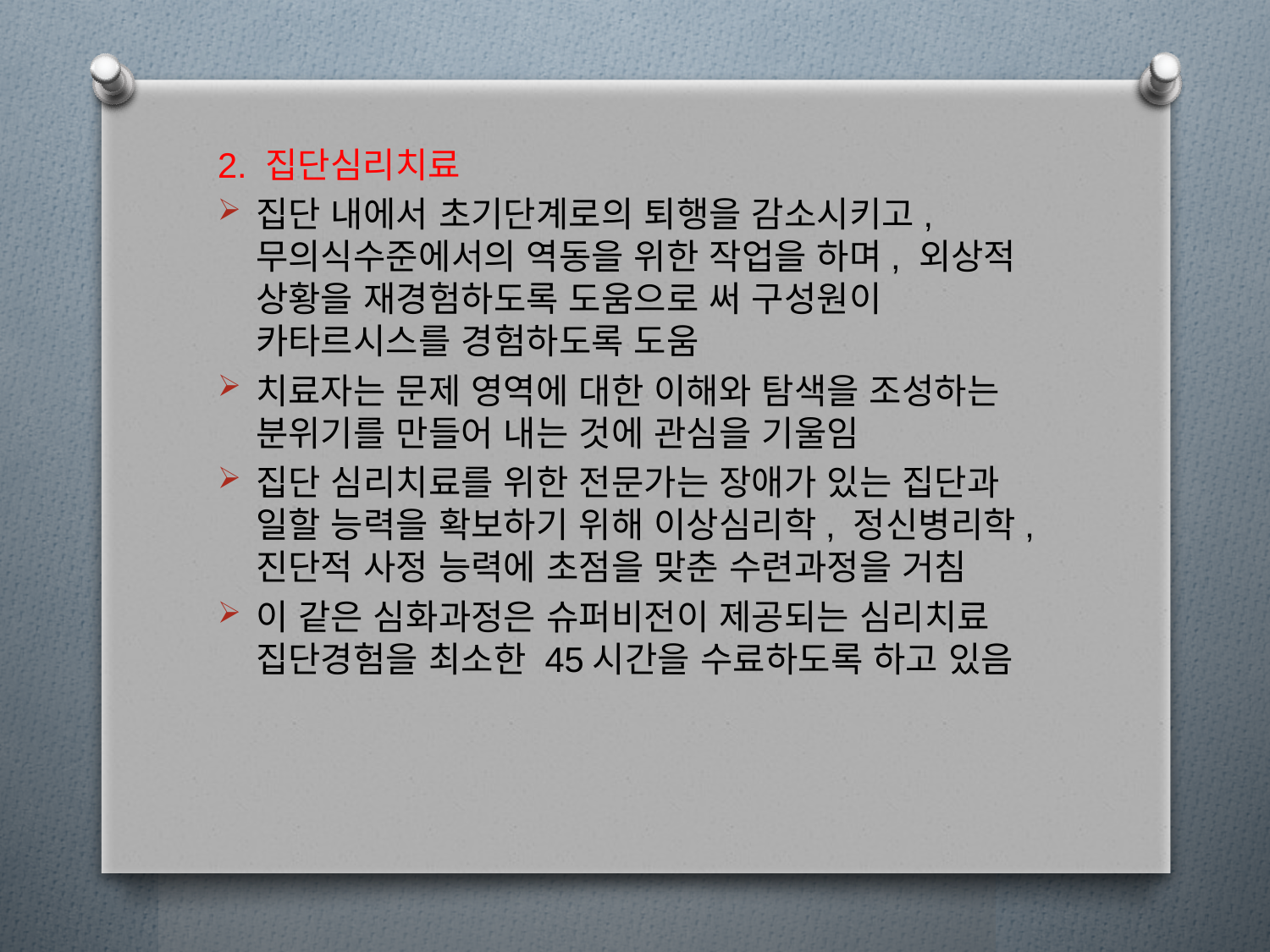

2. 집단심리치료
집단 내에서 초기단계로의 퇴행을 감소시키고, 무의식수준에서의 역동을 위한 작업을 하며, 외상적 상황을 재경험하도록 도움으로 써 구성원이 카타르시스를 경험하도록 도움
치료자는 문제 영역에 대한 이해와 탐색을 조성하는 분위기를 만들어 내는 것에 관심을 기울임
집단 심리치료를 위한 전문가는 장애가 있는 집단과 일할 능력을 확보하기 위해 이상심리학, 정신병리학, 진단적 사정 능력에 초점을 맞춘 수련과정을 거침
이 같은 심화과정은 슈퍼비전이 제공되는 심리치료 집단경험을 최소한 45시간을 수료하도록 하고 있음